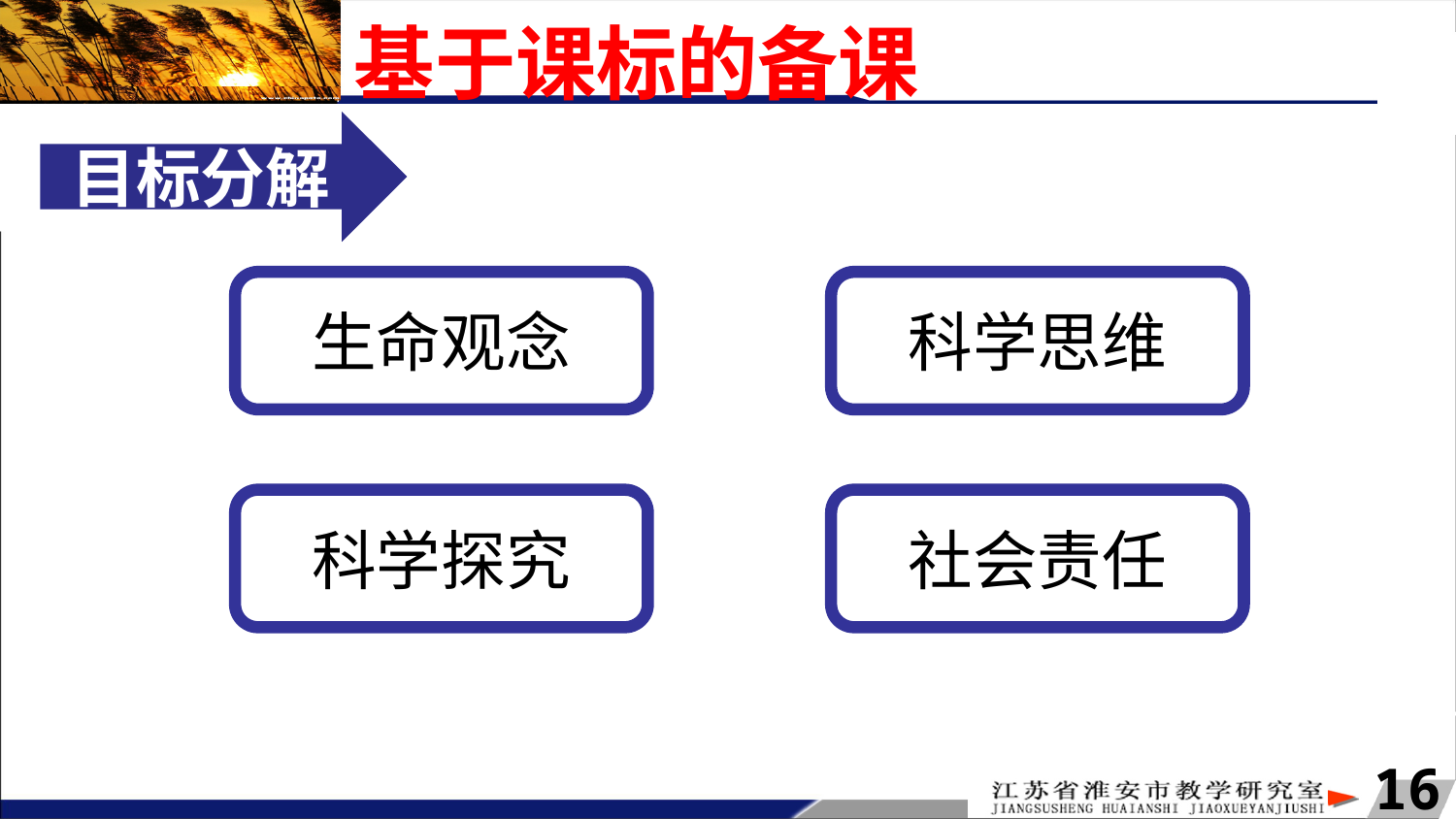

# 基于课标的备课
目标分解
生命观念
科学思维
科学探究
社会责任